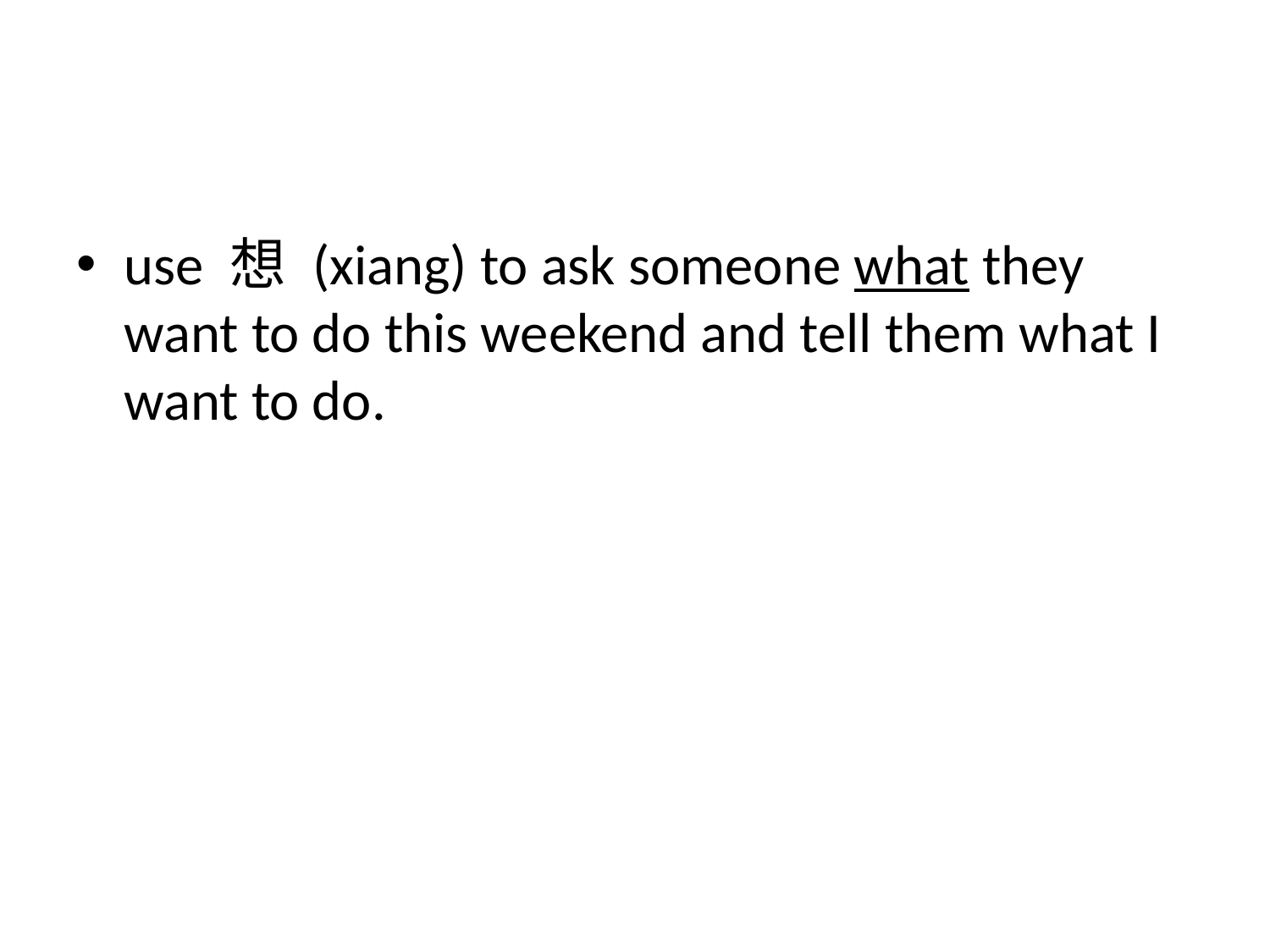

#
use 想 (xiang) to ask someone what they want to do this weekend and tell them what I want to do.